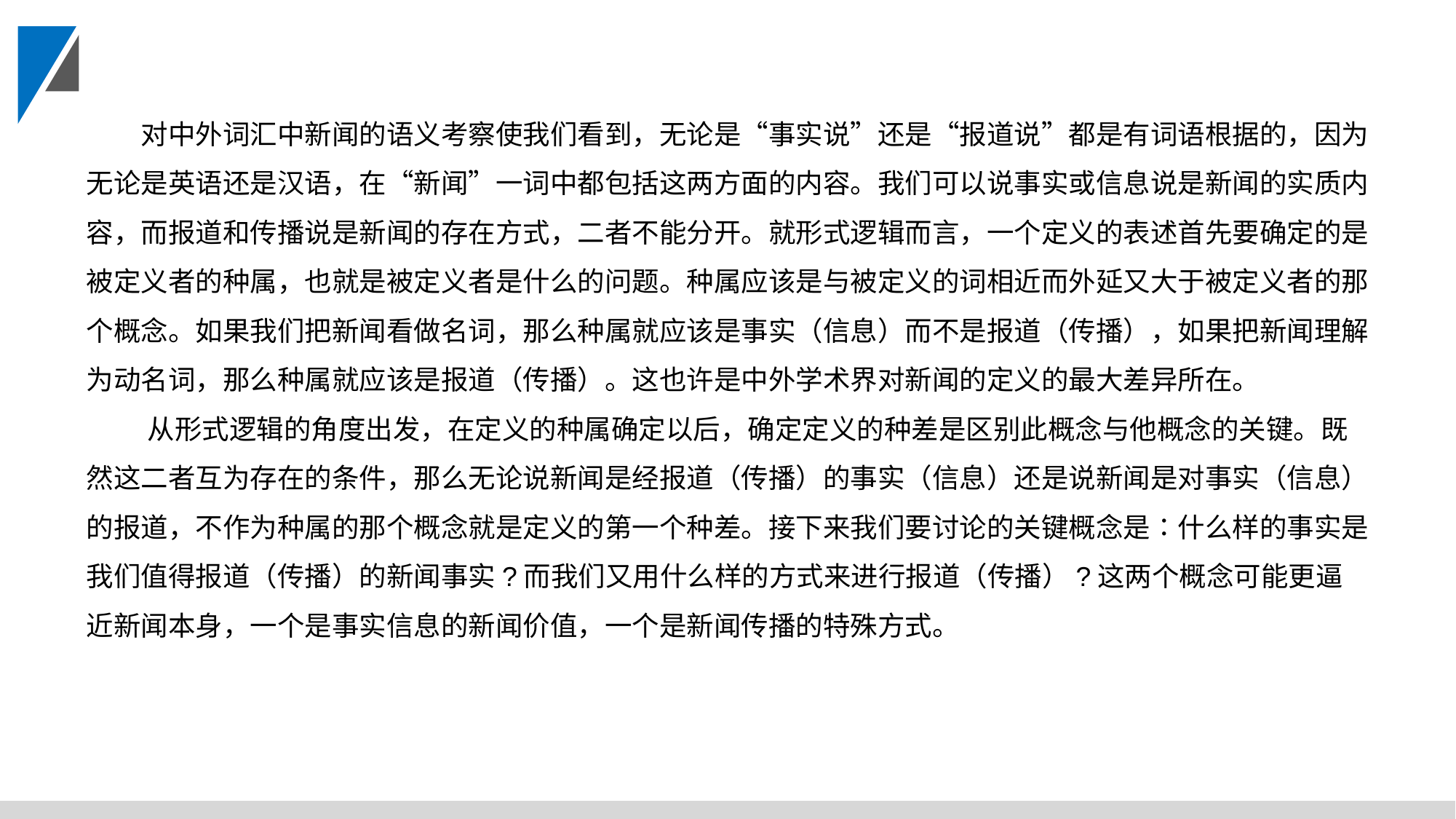

对中外词汇中新闻的语义考察使我们看到，无论是“事实说”还是“报道说”都是有词语根据的，因为无论是英语还是汉语，在“新闻”一词中都包括这两方面的内容。我们可以说事实或信息说是新闻的实质内容，而报道和传播说是新闻的存在方式，二者不能分开。就形式逻辑而言，一个定义的表述首先要确定的是被定义者的种属，也就是被定义者是什么的问题。种属应该是与被定义的词相近而外延又大于被定义者的那个概念。如果我们把新闻看做名词，那么种属就应该是事实（信息）而不是报道（传播），如果把新闻理解为动名词，那么种属就应该是报道（传播）。这也许是中外学术界对新闻的定义的最大差异所在。
 从形式逻辑的角度出发，在定义的种属确定以后，确定定义的种差是区别此概念与他概念的关键。既然这二者互为存在的条件，那么无论说新闻是经报道（传播）的事实（信息）还是说新闻是对事实（信息）的报道，不作为种属的那个概念就是定义的第一个种差。接下来我们要讨论的关键概念是∶什么样的事实是我们值得报道（传播）的新闻事实?而我们又用什么样的方式来进行报道（传播）?这两个概念可能更逼近新闻本身，一个是事实信息的新闻价值，一个是新闻传播的特殊方式。